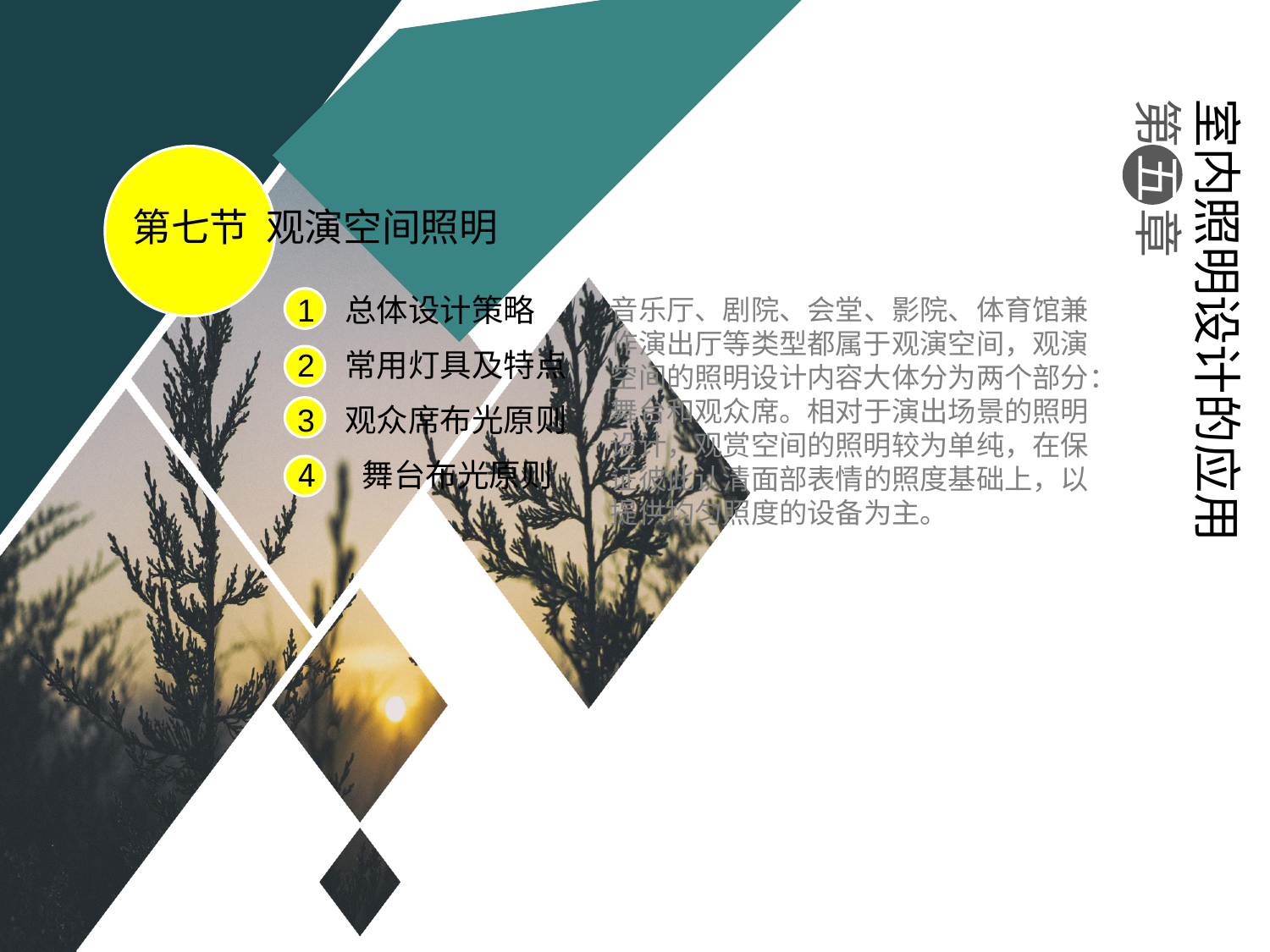

室内照明设计的应用
第 五 章

第七节  观演空间照明
总体设计策略

常用灯具及特点

观众席布光原则

4  舞台布光原则
音乐厅、剧院、会堂、影院、体育馆兼作演出厅等类型都属于观演空间，观演空间的照明设计内容大体分为两个部分：舞台和观众席。相对于演出场景的照明设计，观赏空间的照明较为单纯，在保证彼此认清面部表情的照度基础上，以提供均匀照度的设备为主。

#